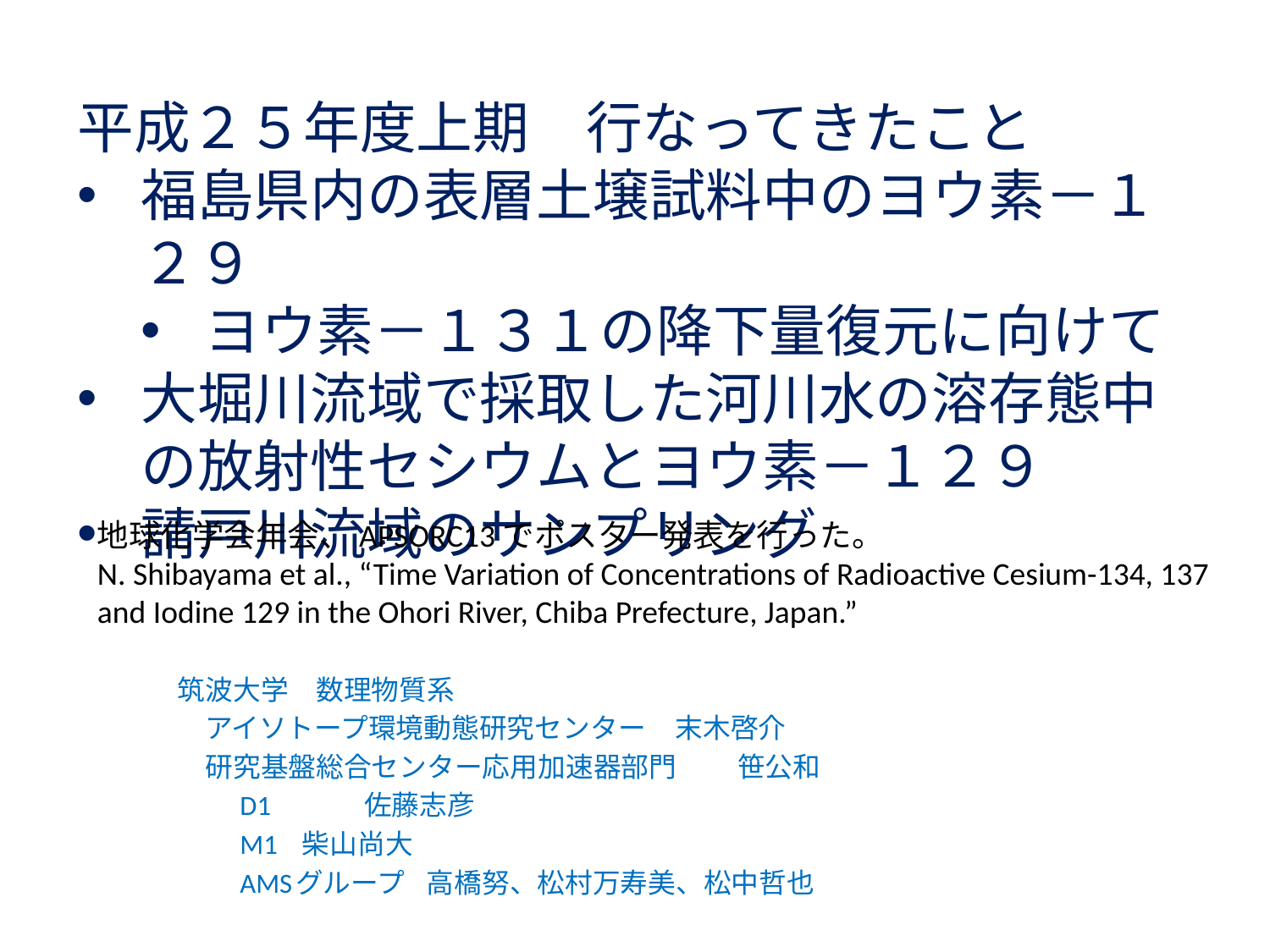

平成２５年度上期　行なってきたこと
福島県内の表層土壌試料中のヨウ素－１２９
ヨウ素－１３１の降下量復元に向けて
大堀川流域で採取した河川水の溶存態中の放射性セシウムとヨウ素－１２９
請戸川流域のサンプリング
地球化学会年会、APSORC13でポスター発表を行った。
N. Shibayama et al., “Time Variation of Concentrations of Radioactive Cesium-134, 137 and Iodine 129 in the Ohori River, Chiba Prefecture, Japan.”
筑波大学　数理物質系
　アイソトープ環境動態研究センター		末木啓介
　研究基盤総合センター応用加速器部門	笹公和
			D1	 	佐藤志彦
			M1		柴山尚大
			AMSグループ	高橋努、松村万寿美、松中哲也